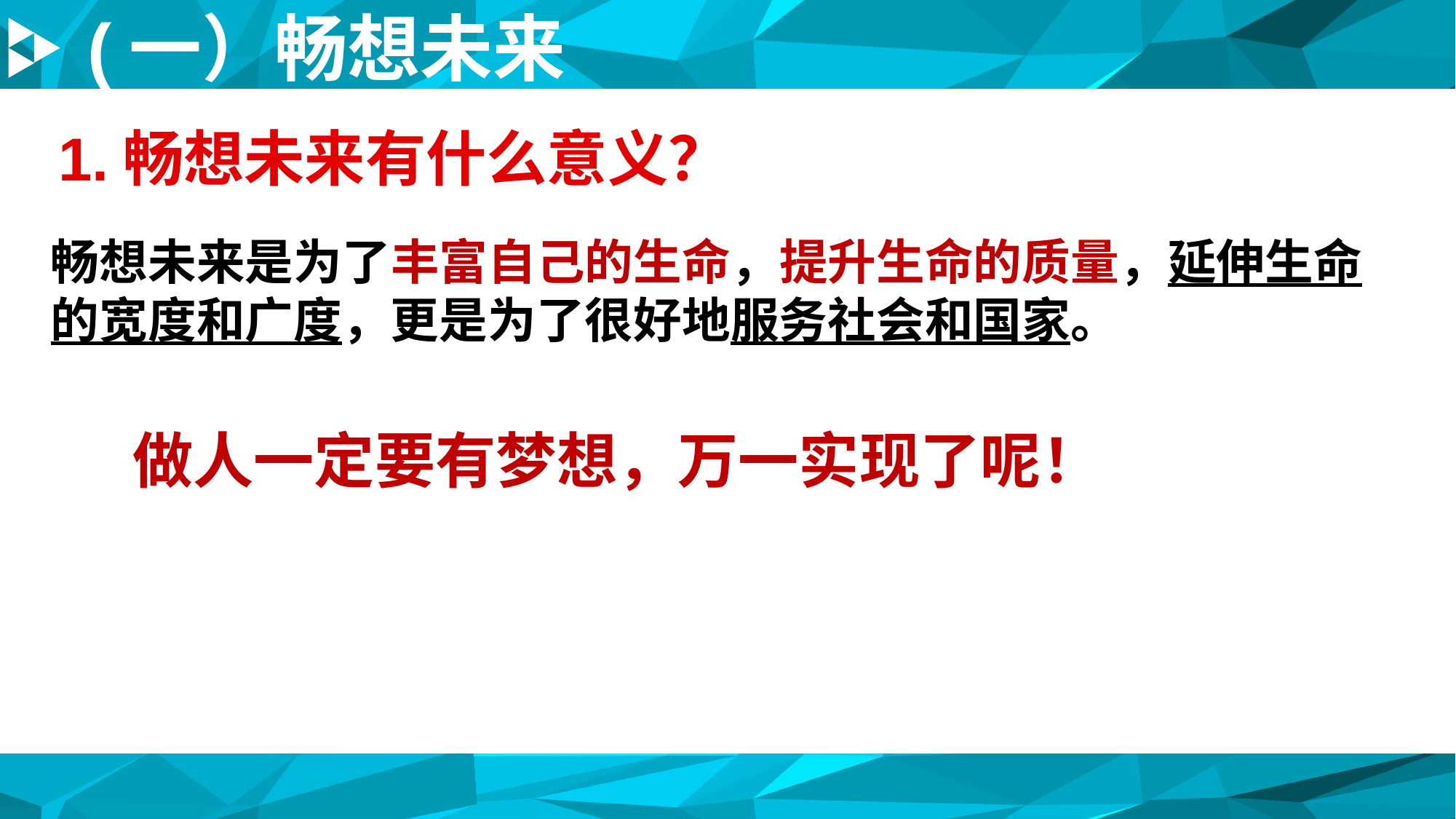

(一）畅想未来
1.畅想未来有什么意义？
畅想未来是为了丰富自己的生命，提升生命的质量，延伸生命的宽度和广度，更是为了很好地服务社会和国家。

TEXT  HERE
做人一定要有梦想，万一实现了呢！